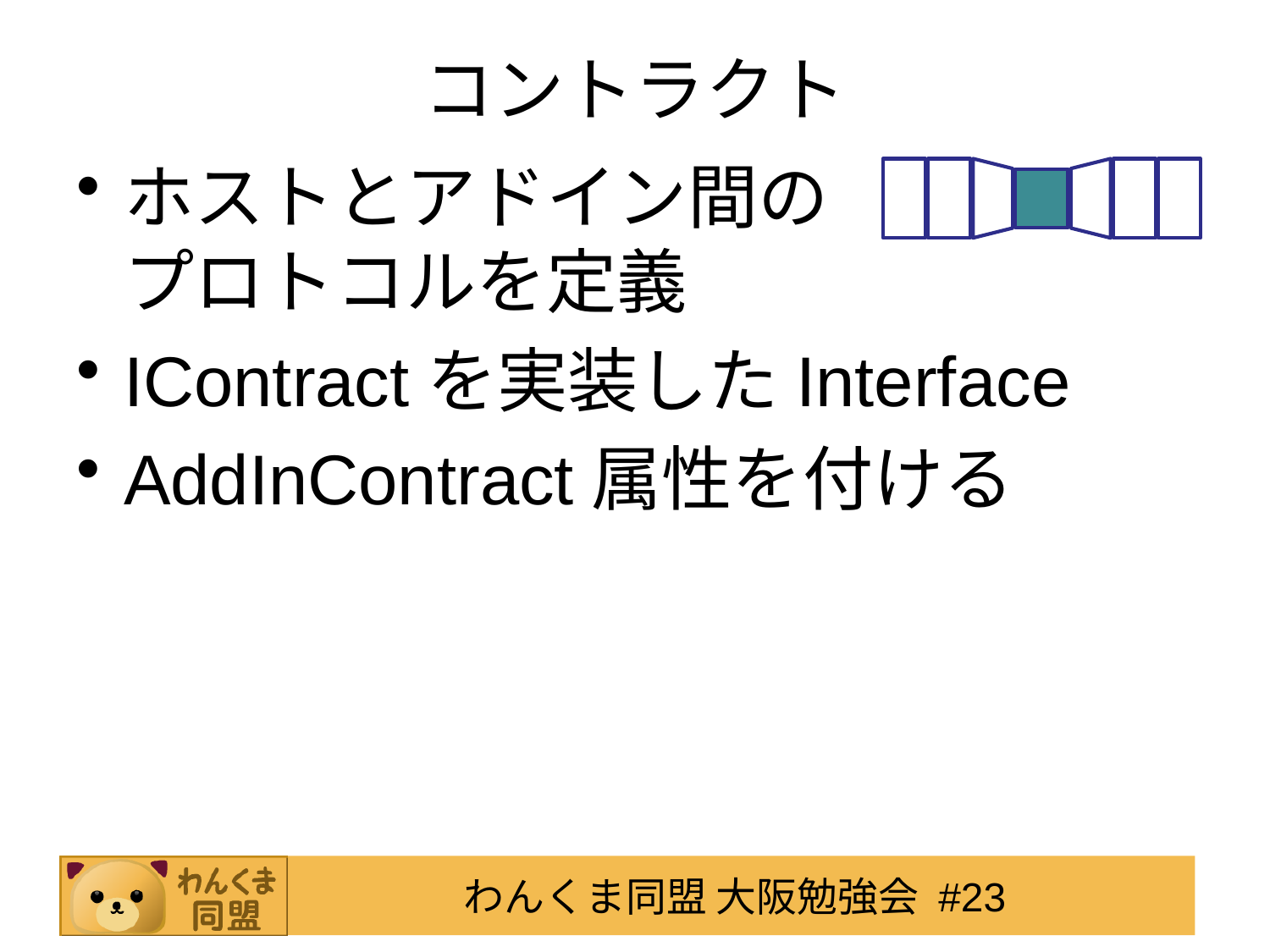

# コントラクト
ホストとアドイン間の
プロトコルを定義
IContractを実装したInterface
AddInContract属性を付ける